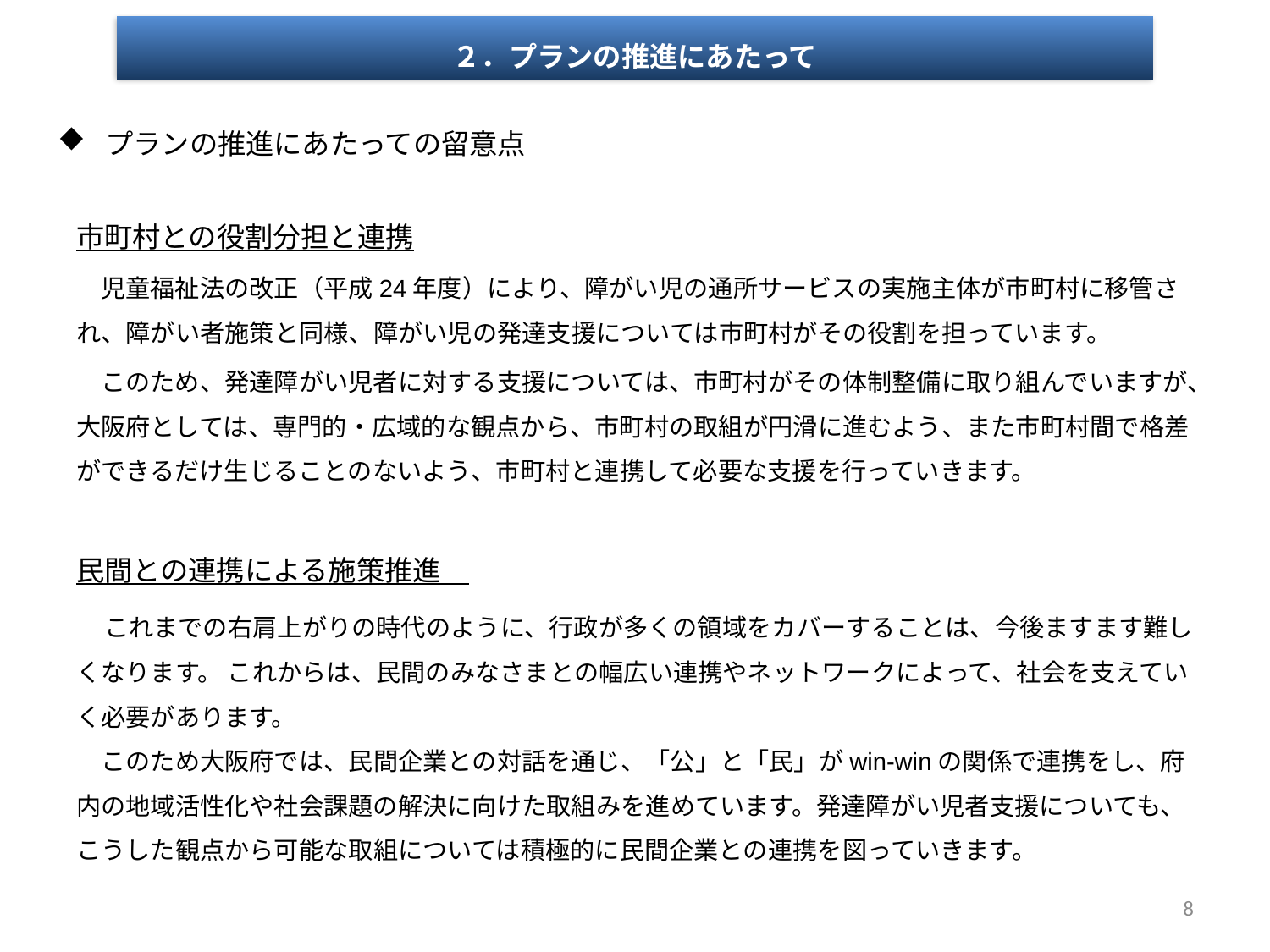

２．プランの推進にあたって
プランの推進にあたっての留意点
市町村との役割分担と連携
　児童福祉法の改正（平成24年度）により、障がい児の通所サービスの実施主体が市町村に移管され、障がい者施策と同様、障がい児の発達支援については市町村がその役割を担っています。
　このため、発達障がい児者に対する支援については、市町村がその体制整備に取り組んでいますが、大阪府としては、専門的・広域的な観点から、市町村の取組が円滑に進むよう、また市町村間で格差ができるだけ生じることのないよう、市町村と連携して必要な支援を行っていきます。
民間との連携による施策推進
　これまでの右肩上がりの時代のように、行政が多くの領域をカバーすることは、今後ますます難しくなります。 これからは、民間のみなさまとの幅広い連携やネットワークによって、社会を支えていく必要があります。
　このため大阪府では、民間企業との対話を通じ、「公」と「民」がwin-winの関係で連携をし、府内の地域活性化や社会課題の解決に向けた取組みを進めています。発達障がい児者支援についても、こうした観点から可能な取組については積極的に民間企業との連携を図っていきます。
8